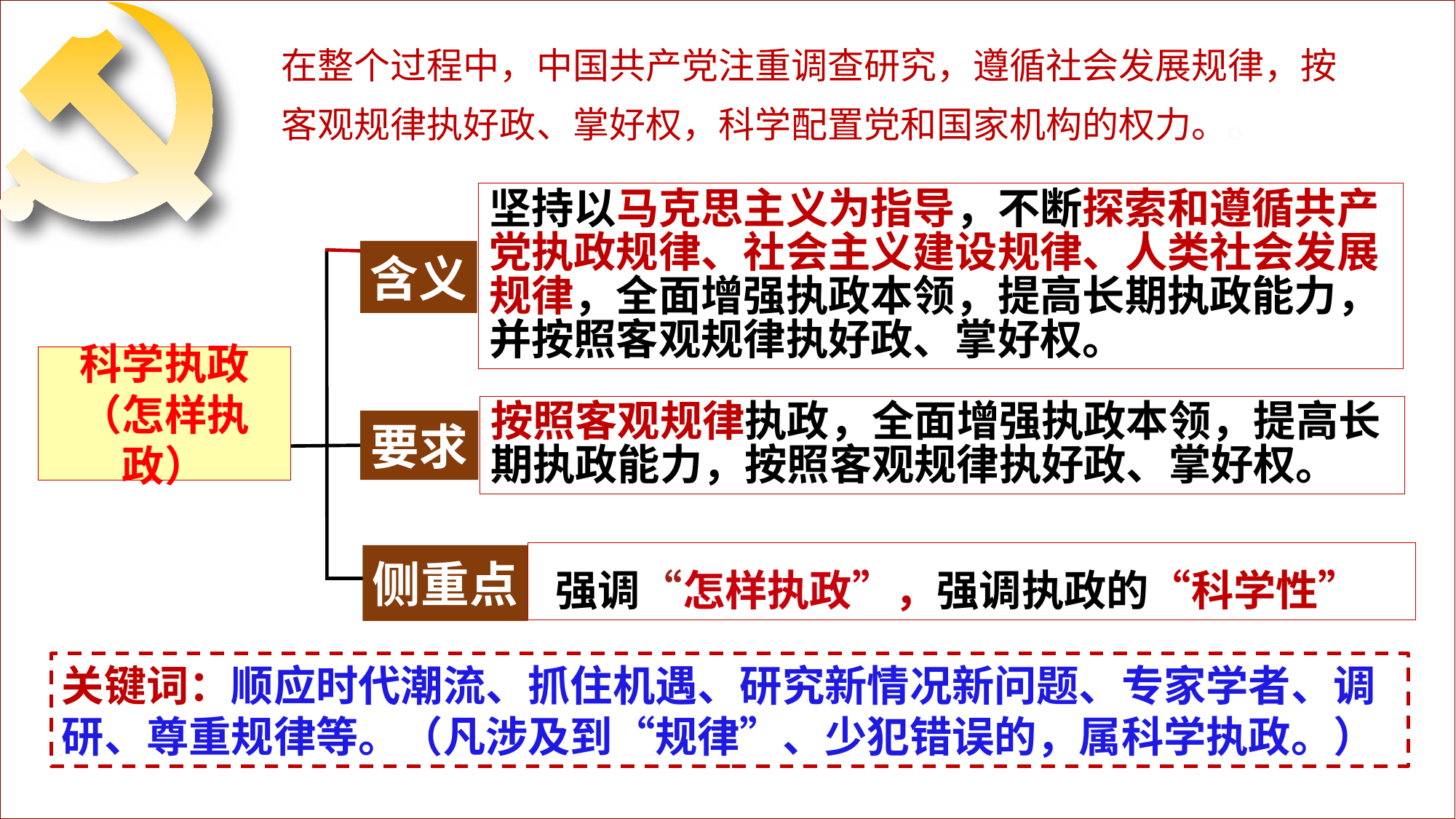

在整个过程中，中国共产党注重调查研究，遵循社会发展规律，按客观规律执好政、掌好权，科学配置党和国家机构的权力。。
坚持以马克思主义为指导，不断探索和遵循共产党执政规律、社会主义建设规律、人类社会发展规律，全面增强执政本领，提高长期执政能力，并按照客观规律执好政、掌好权。
含义
科学执政
（怎样执政）
按照客观规律执政，全面增强执政本领，提高长期执政能力，按照客观规律执好政、掌好权。
要求
 强调“怎样执政”，强调执政的“科学性”
侧重点
关键词：顺应时代潮流、抓住机遇、研究新情况新问题、专家学者、调研、尊重规律等。（凡涉及到“规律”、少犯错误的，属科学执政。）